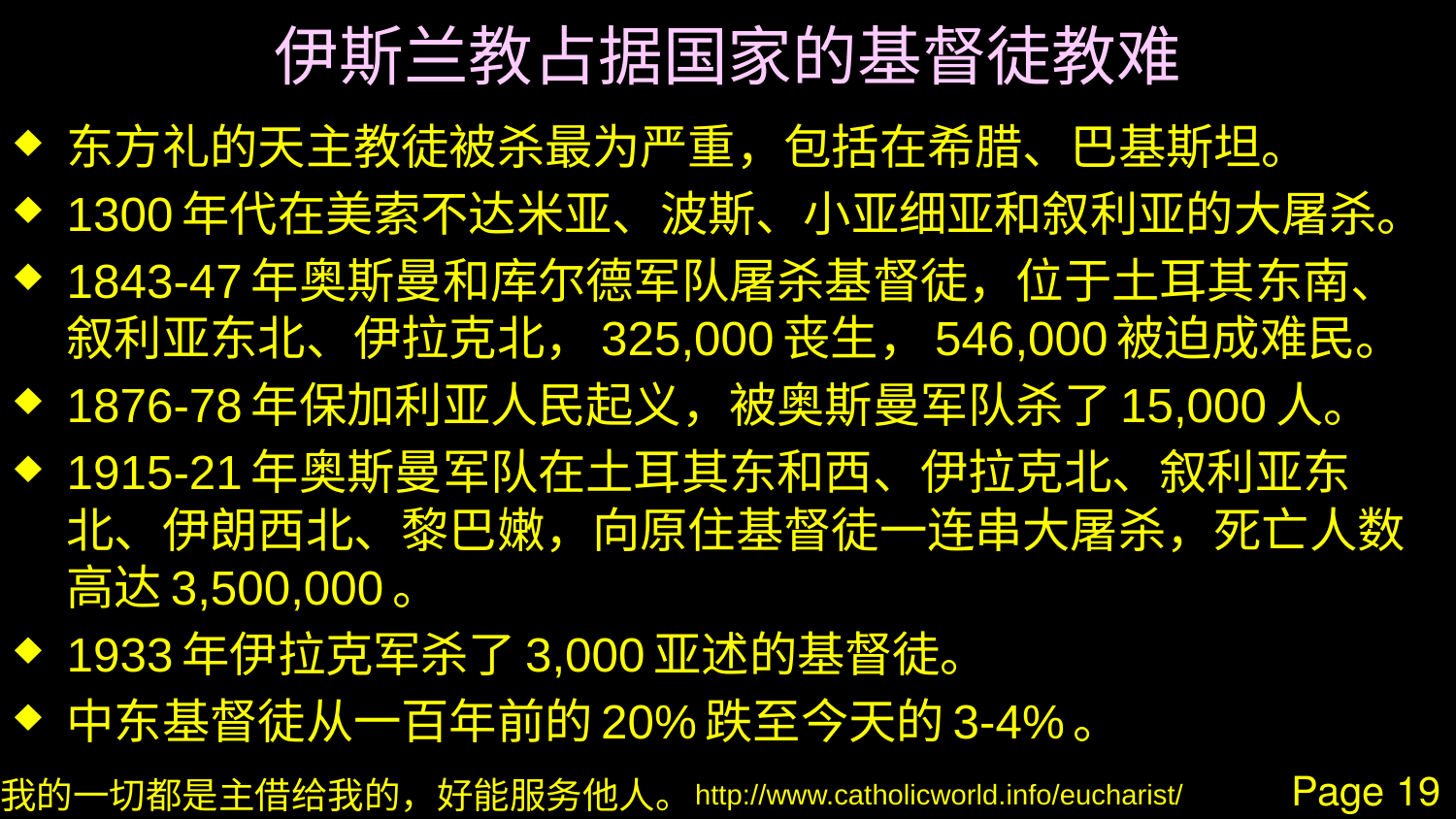

# 伊斯兰教占据国家的基督徒教难
东方礼的天主教徒被杀最为严重，包括在希腊、巴基斯坦。
1300年代在美索不达米亚、波斯、小亚细亚和叙利亚的大屠杀。
1843-47年奥斯曼和库尔德军队屠杀基督徒，位于土耳其东南、叙利亚东北、伊拉克北，325,000丧生，546,000被迫成难民。
1876-78年保加利亚人民起义，被奥斯曼军队杀了15,000人。
1915-21年奥斯曼军队在土耳其东和西、伊拉克北、叙利亚东北、伊朗西北、黎巴嫩，向原住基督徒一连串大屠杀，死亡人数高达3,500,000。
1933年伊拉克军杀了3,000亚述的基督徒。
中东基督徒从一百年前的20%跌至今天的3-4%。